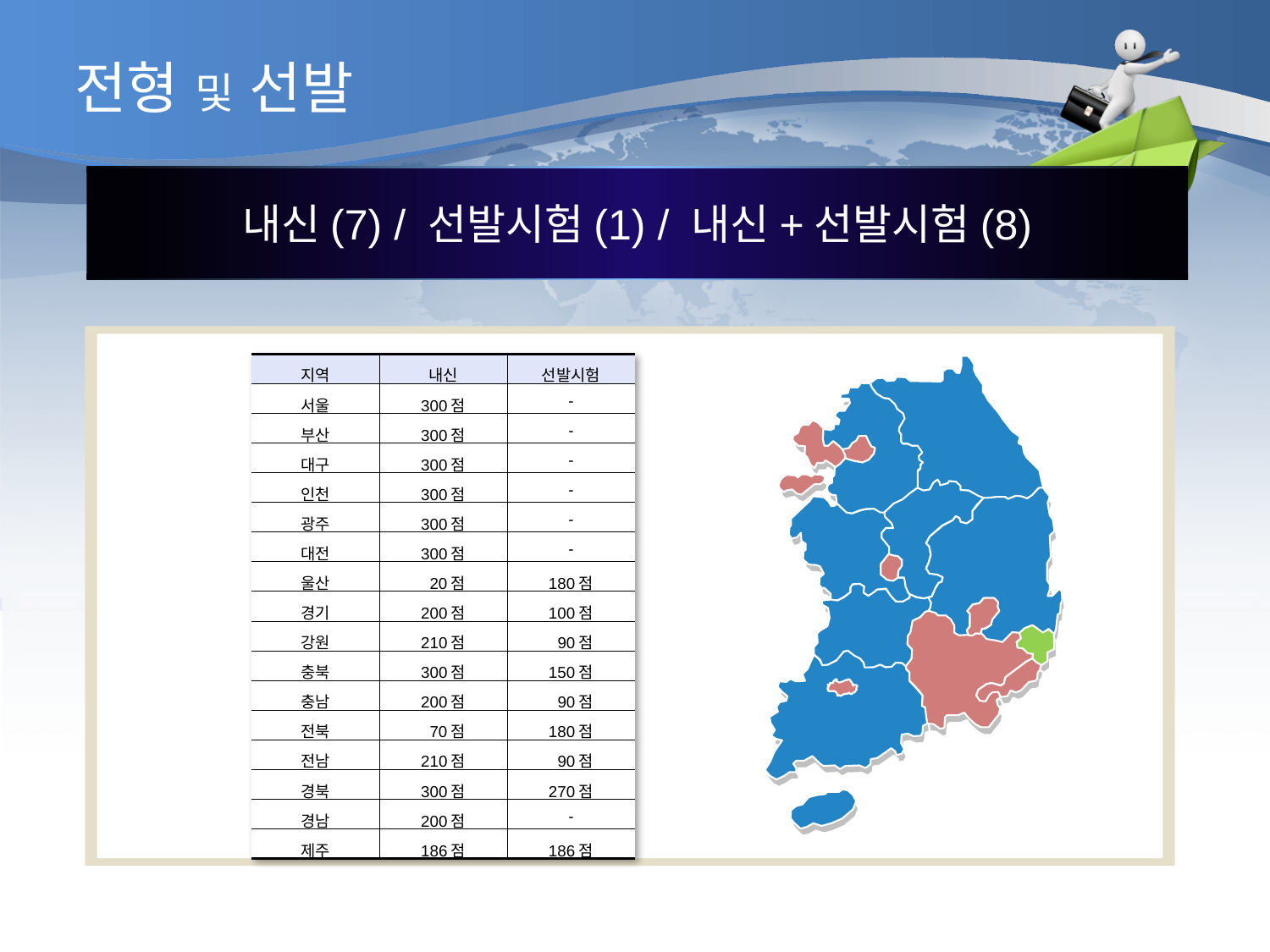

전형 및 선발

내신(7) / 선발시험(1) / 내신+선발시험(8)

| 지역 | 내신 | 선발시험 |
| --- | --- | --- |
| 서울 | 300점 | - |
| 부산 | 300점 | - |
| 대구 | 300점 | - |
| 인천 | 300점 | - |
| 광주 | 300점 | - |
| 대전 | 300점 | - |
| 울산 | 20점 | 180점 |
| 경기 | 200점 | 100점 |
| 강원 | 210점 | 90점 |
| 충북 | 300점 | 150점 |
| 충남 | 200점 | 90점 |
| 전북 | 70점 | 180점 |
| 전남 | 210점 | 90점 |
| 경북 | 300점 | 270점 |
| 경남 | 200점 | - |
| 제주 | 186점 | 186점 |